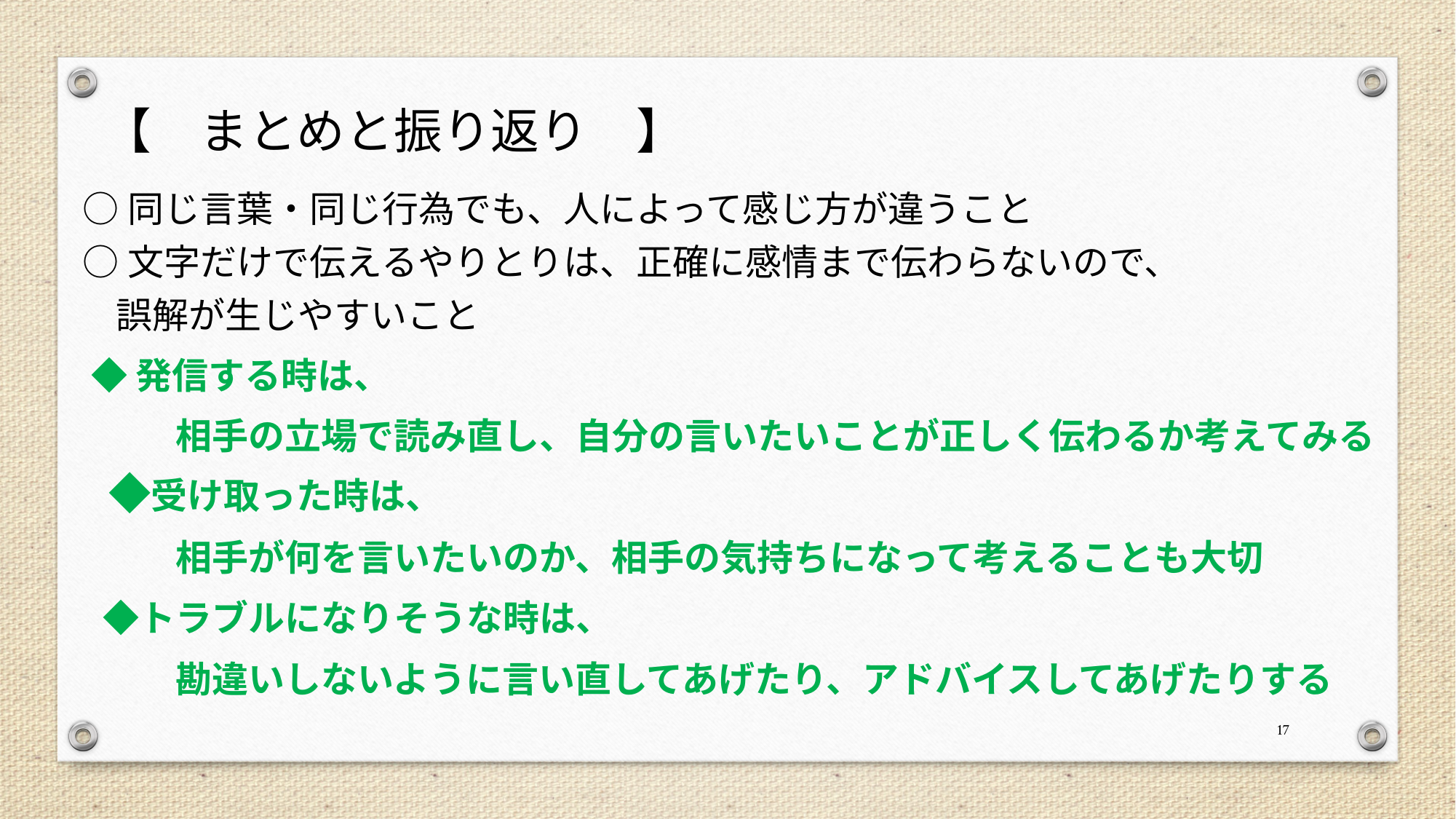

【　まとめと振り返り　】
  ○同じ言葉・同じ行為でも、人によって感じ方が違うこと
  ○文字だけで伝えるやりとりは、正確に感情まで伝わらないので、
     誤解が生じやすいこと
   ◆発信する時は、
　　　相手の立場で読み直し、自分の言いたいことが正しく伝わるか考えてみる
　◆受け取った時は、
　　　相手が何を言いたいのか、相手の気持ちになって考えることも大切
　◆トラブルになりそうな時は、
　　　勘違いしないように言い直してあげたり、アドバイスしてあげたりする

17